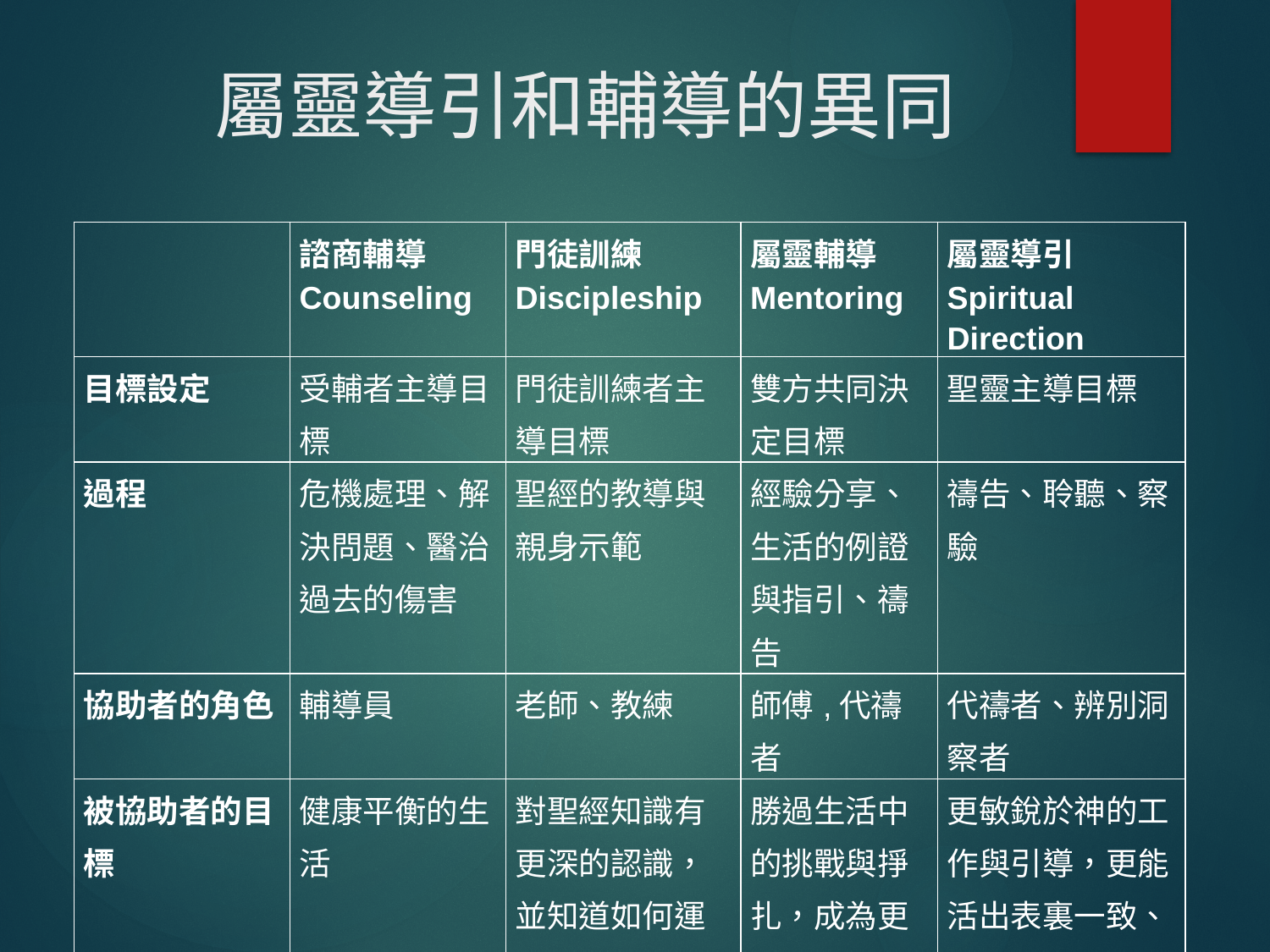

# 屬靈導引和輔導的異同
|  | 諮商輔導 Counseling | 門徒訓練 Discipleship | 屬靈輔導Mentoring | 屬靈導引 Spiritual Direction |
| --- | --- | --- | --- | --- |
| 目標設定 | 受輔者主導目標 | 門徒訓練者主導目標 | 雙方共同決定目標 | 聖靈主導目標 |
| 過程 | 危機處理、解決問題、醫治過去的傷害 | 聖經的教導與親身示範 | 經驗分享、生活的例證與指引、禱告 | 禱告、聆聽、察驗 |
| 協助者的角色 | 輔導員 | 老師、教練 | 師傅,代禱者 | 代禱者、辨別洞察者 |
| 被協助者的目標 | 健康平衡的生活 | 對聖經知識有更深的認識，並知道如何運用。 | 勝過生活中的挑戰與掙扎，成為更成熟的基督徒。 | 更敏銳於神的工作與引導，更能活出表裏一致、順服神、享受親近神的生命。 |